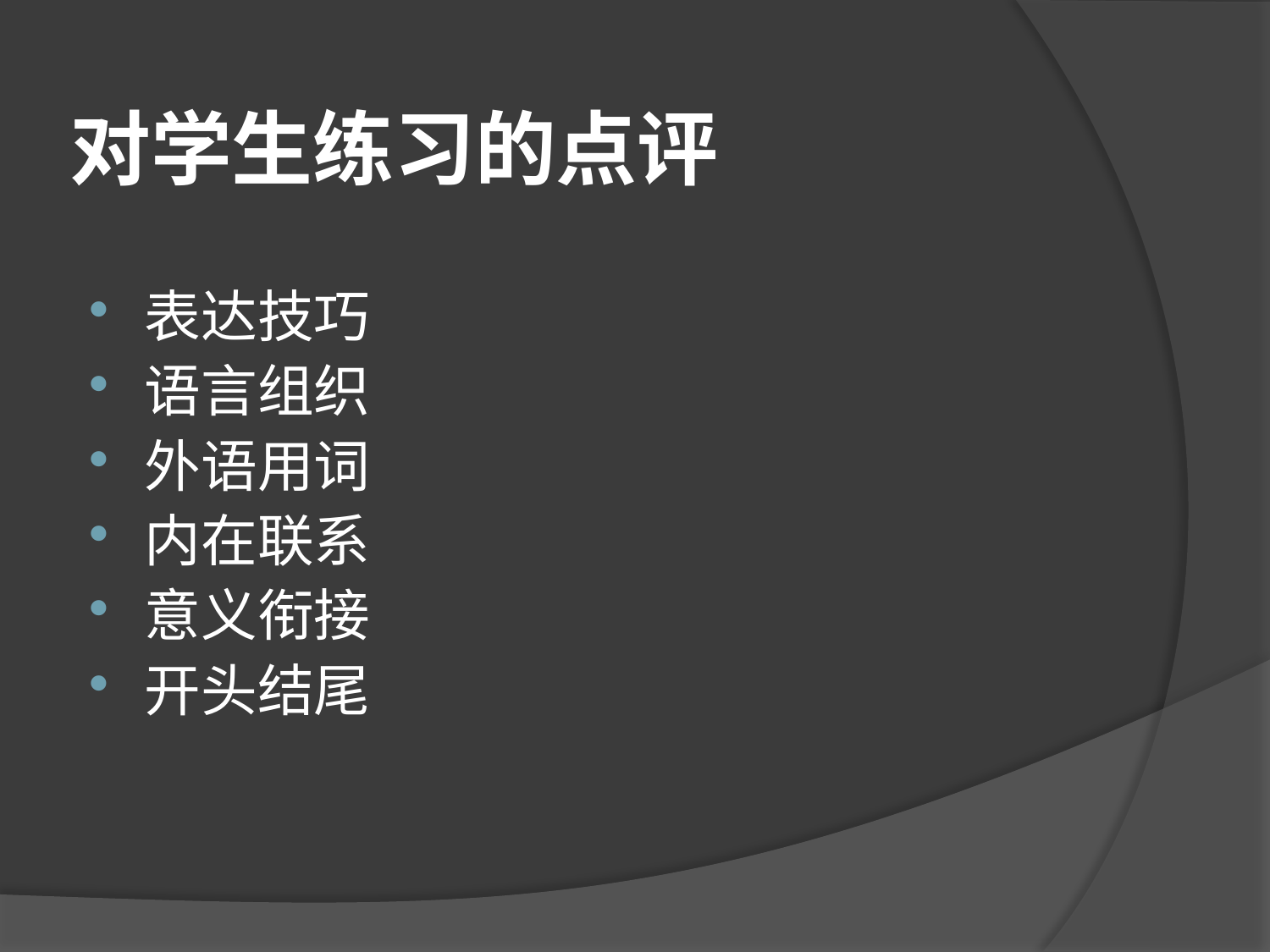

# 对学生练习的点评
表达技巧
语言组织
外语用词
内在联系
意义衔接
开头结尾